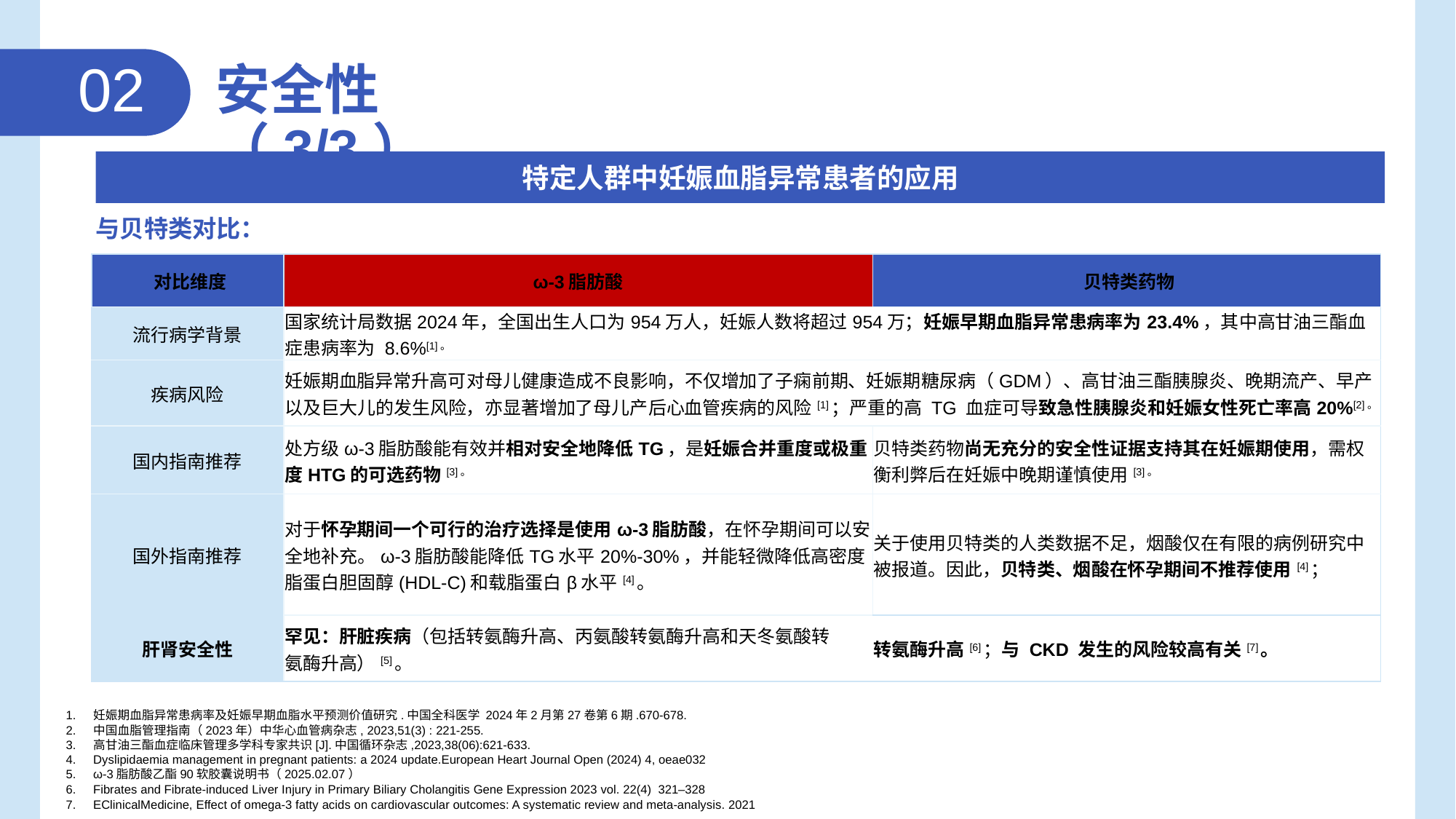

02
安全性（3/3）
特定人群中妊娠血脂异常患者的应用
与贝特类对比：

| ​​对比维度​​ | ​​ω-3脂肪酸​​ | ​​贝特类药物​​ |
| --- | --- | --- |
| 流行病学背景​ | 国家统计局数据2024年，全国出生人口为954万人，妊娠人数将超过954万；妊娠早期血脂异常患病率为23.4%，其中高甘油三酯血症患病率为 8.6%[1]。 |  |
| 疾病风险 | 妊娠期血脂异常升高可对母儿健康造成不良影响，不仅增加了子痫前期、妊娠期糖尿病（GDM）、高甘油三酯胰腺炎、晚期流产、早产以及巨大儿的发生风险，亦显著增加了母儿产后心血管疾病的风险[1]；严重的高 TG 血症可导致急性胰腺炎和妊娠女性死亡率高20%[2]。 |  |
| 国内指南推荐​​ | 处方级ω-3脂肪酸能有效并相对安全地降低TG，是妊娠合并重度或极重度HTG的可选药物[3]。 | 贝特类药物尚无充分的安全性证据支持其在妊娠期使用，需权衡利弊后在妊娠中晚期谨慎使用[3]。 |
| 国外指南推荐 | 对于怀孕期间一个可行的治疗选择是使用ω-3脂肪酸，在怀孕期间可以安全地补充。ω-3脂肪酸能降低TG水平20%-30%，并能轻微降低高密度脂蛋白胆固醇(HDL-C)和载脂蛋白β水平[4]。 | 关于使用贝特类的人类数据不足，烟酸仅在有限的病例研究中被报道。因此，贝特类、烟酸在怀孕期间不推荐使用[4]； |
| 肝肾安全性​​ | 罕见：肝脏疾病（包括转氨酶升高、丙氨酸转氨酶升高和天冬氨酸转 氨酶升高）[5]。 | 转氨酶升高[6]；与 CKD 发生的风险较高有关[7]。 |

妊娠期血脂异常患病率及妊娠早期血脂水平预测价值研究.中国全科医学 2024年2月第27卷第6期.670-678.
中国血脂管理指南（2023年）中华心血管病杂志, 2023,51(3) : 221-255.
高甘油三酯血症临床管理多学科专家共识[J].中国循环杂志,2023,38(06):621-633.
Dyslipidaemia management in pregnant patients: a 2024 update.European Heart Journal Open (2024) 4, oeae032
ω-3脂肪酸乙酯90软胶囊说明书（2025.02.07）
Fibrates and Fibrate-induced Liver Injury in Primary Biliary Cholangitis Gene Expression 2023 vol. 22(4)  321–328
EClinicalMedicine, Effect of omega‐3 fatty acids on cardiovascular outcomes: A systematic review and meta‐analysis. 2021